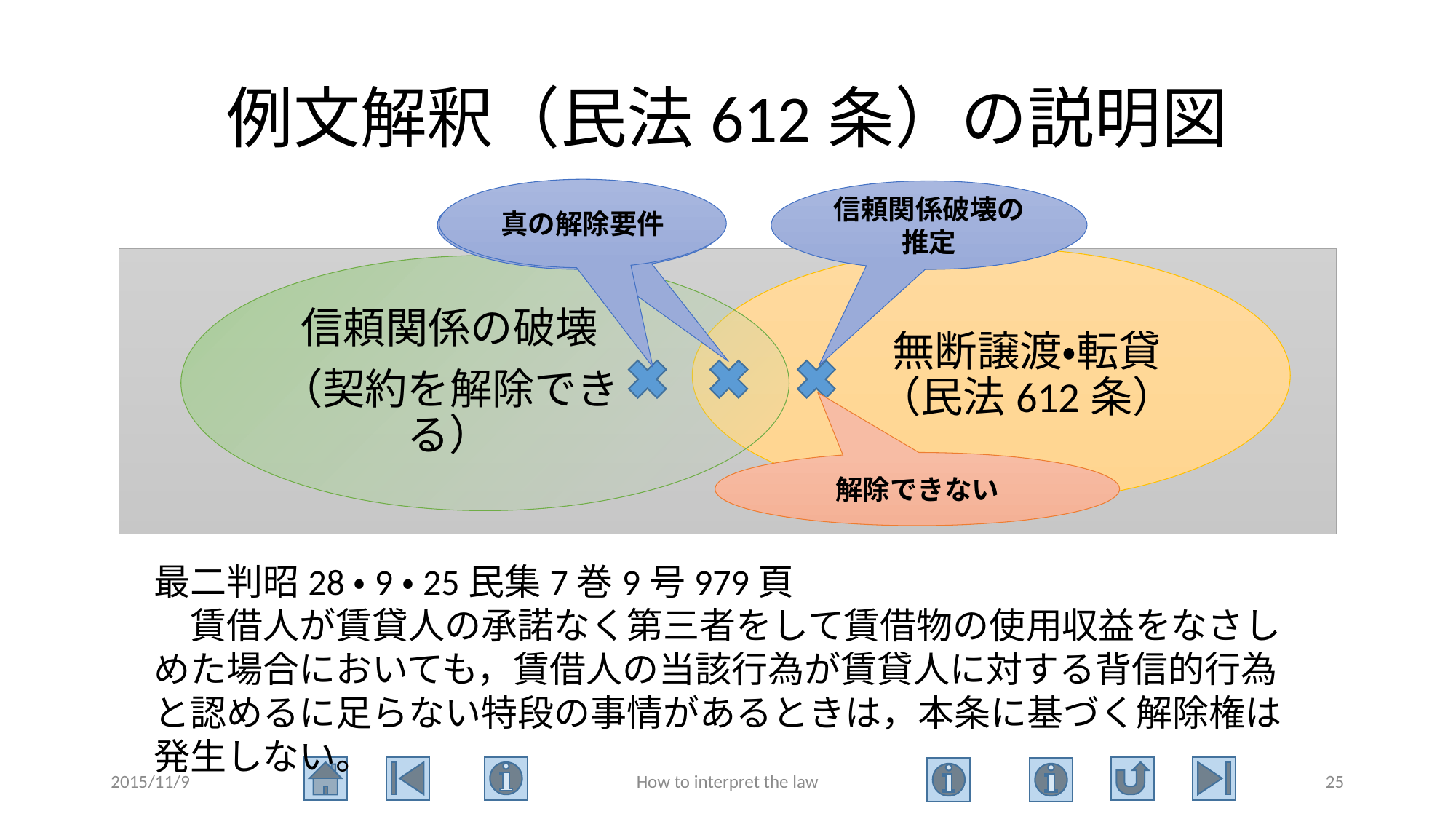

# 例文解釈（民法612条）の説明図
真の解除要件
真の解除要件
信頼関係破壊の推定
無断譲渡・転貸
（民法612条）

信頼関係の破壊
（契約を解除できる）

解除できない
最二判昭28・9・25民集7巻9号979頁
　賃借人が賃貸人の承諾なく第三者をして賃借物の使用収益をなさしめた場合においても，賃借人の当該行為が賃貸人に対する背信的行為と認めるに足らない特段の事情があるときは，本条に基づく解除権は発生しない。
2015/11/9
How to interpret the law
25